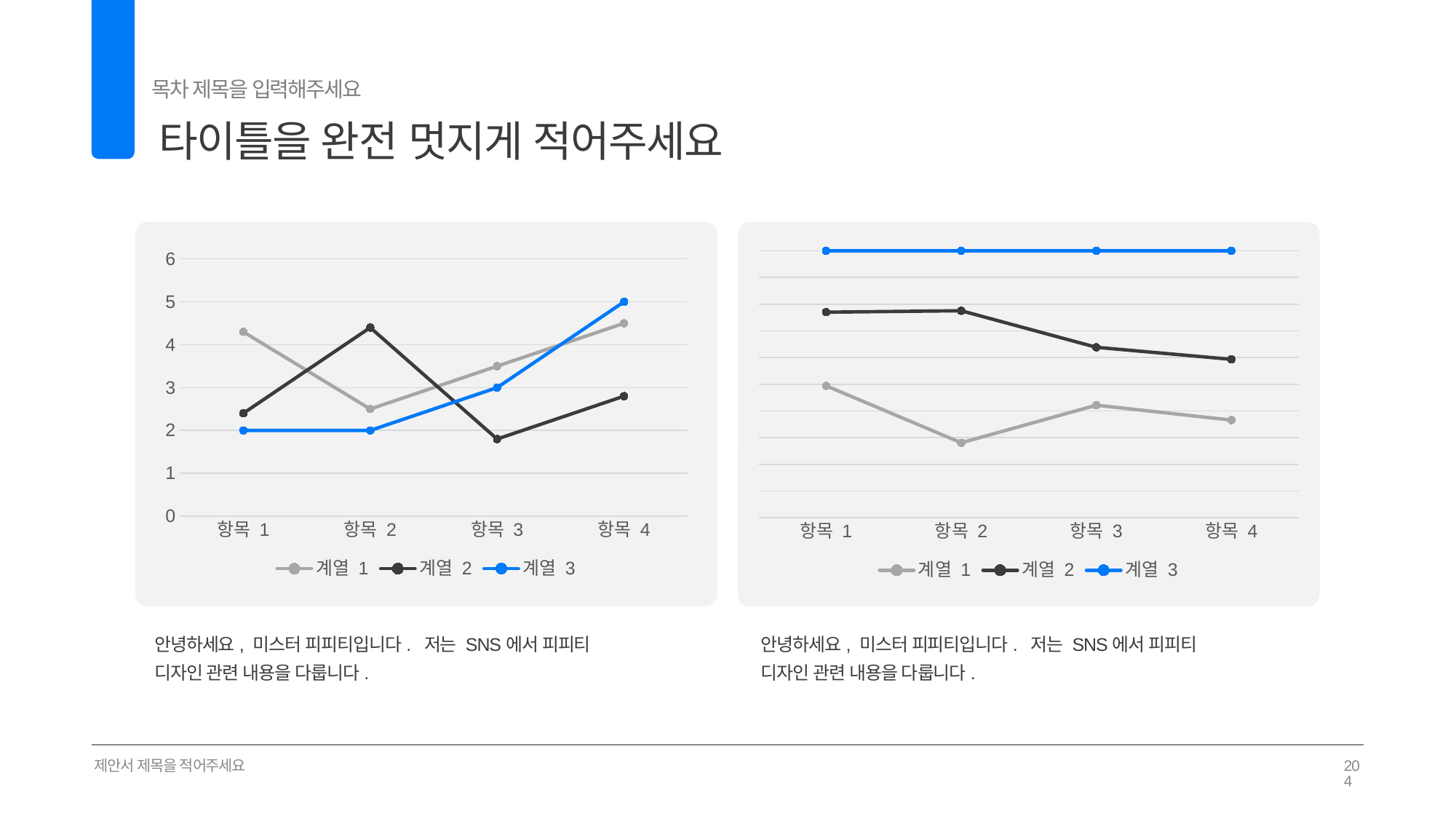

목차 제목을 입력해주세요
타이틀을 완전 멋지게 적어주세요
02

### Chart

| Category | 계열 1 | 계열 2 | 계열 3 |
|---|---|---|---|
| 항목 1 | 4.3 | 2.4 | 2.0 |
| 항목 2 | 2.5 | 4.4 | 2.0 |
| 항목 3 | 3.5 | 1.8 | 3.0 |
| 항목 4 | 4.5 | 2.8 | 5.0 |

### Chart

| Category | 계열 1 | 계열 2 | 계열 3 |
|---|---|---|---|
| 항목 1 | 4.3 | 2.4 | 2.0 |
| 항목 2 | 2.5 | 4.4 | 2.0 |
| 항목 3 | 3.5 | 1.8 | 3.0 |
| 항목 4 | 4.5 | 2.8 | 5.0 |
안녕하세요, 미스터 피피티입니다.  저는 SNS에서 피피티
디자인 관련 내용을 다룹니다.
안녕하세요, 미스터 피피티입니다.  저는 SNS에서 피피티
디자인 관련 내용을 다룹니다.
제안서 제목을 적어주세요
204